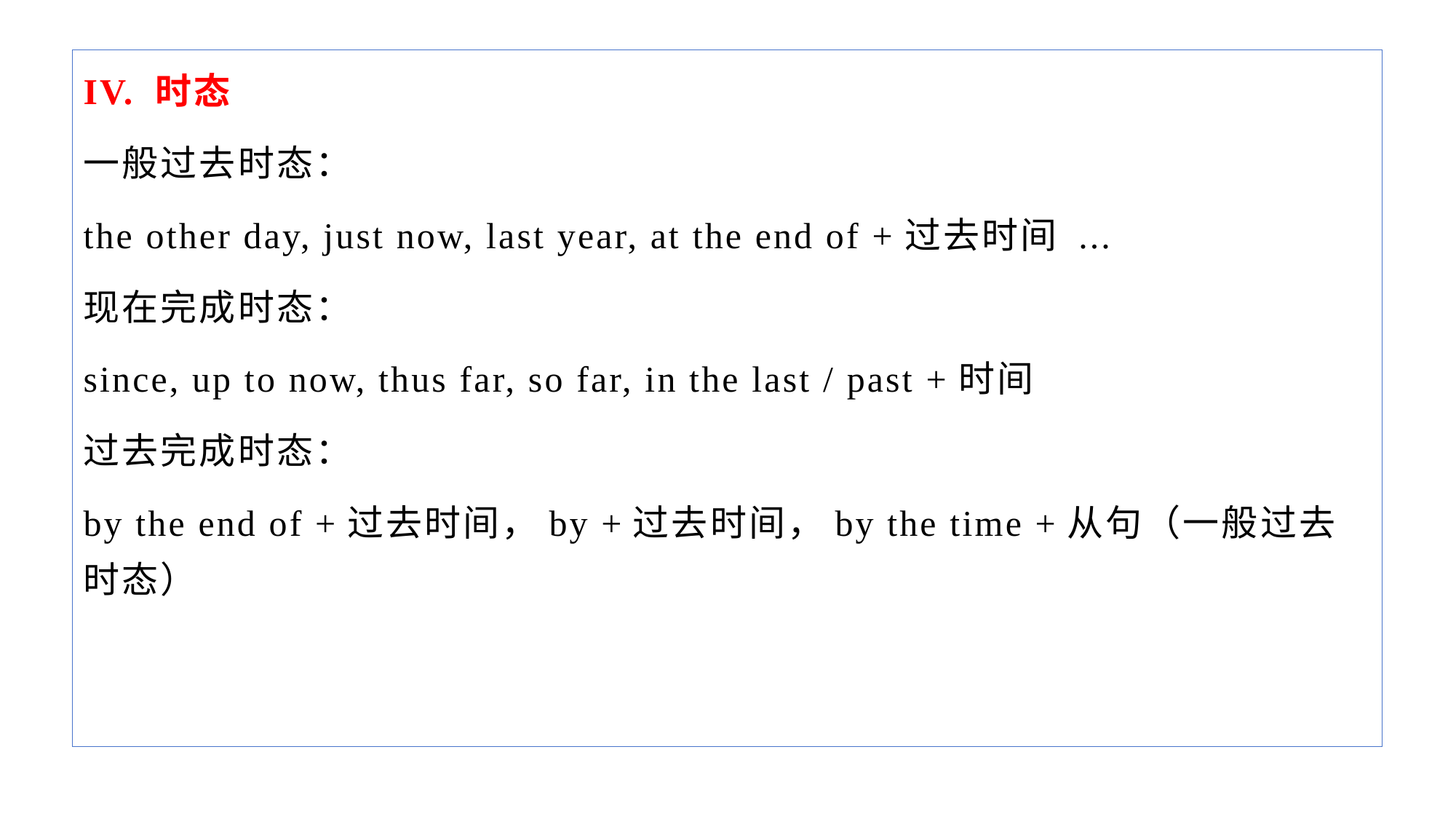

IV. 时态
一般过去时态：
the other day, just now, last year, at the end of +过去时间 ...
现在完成时态：
since, up to now, thus far, so far, in the last / past +时间
过去完成时态：
by the end of +过去时间，by +过去时间，by the time +从句（一般过去时态）